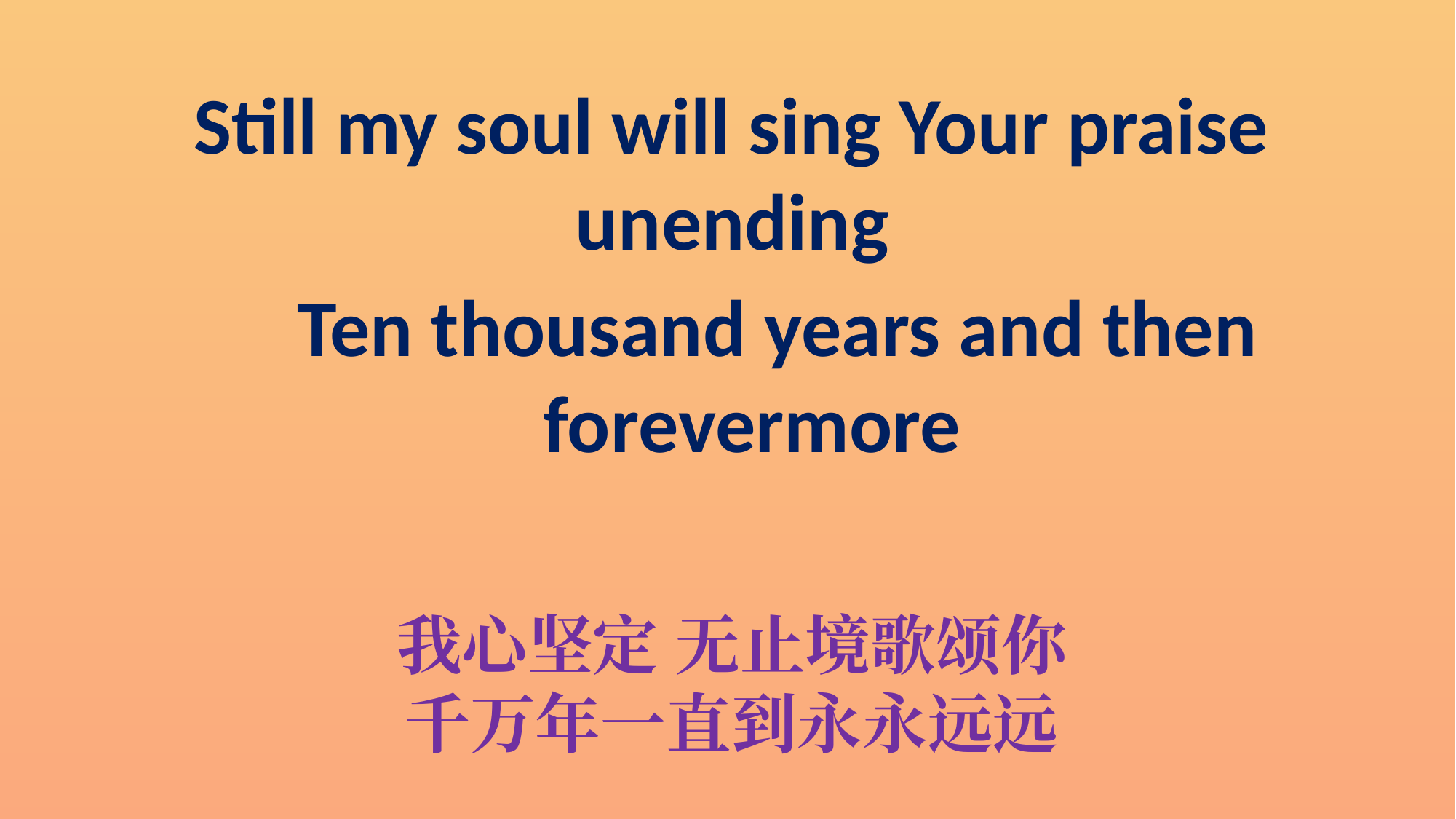

Still my soul will sing Your praise unending
     Ten thousand years and then forevermore

我心坚定 无止境歌颂你
千万年一直到永永远远